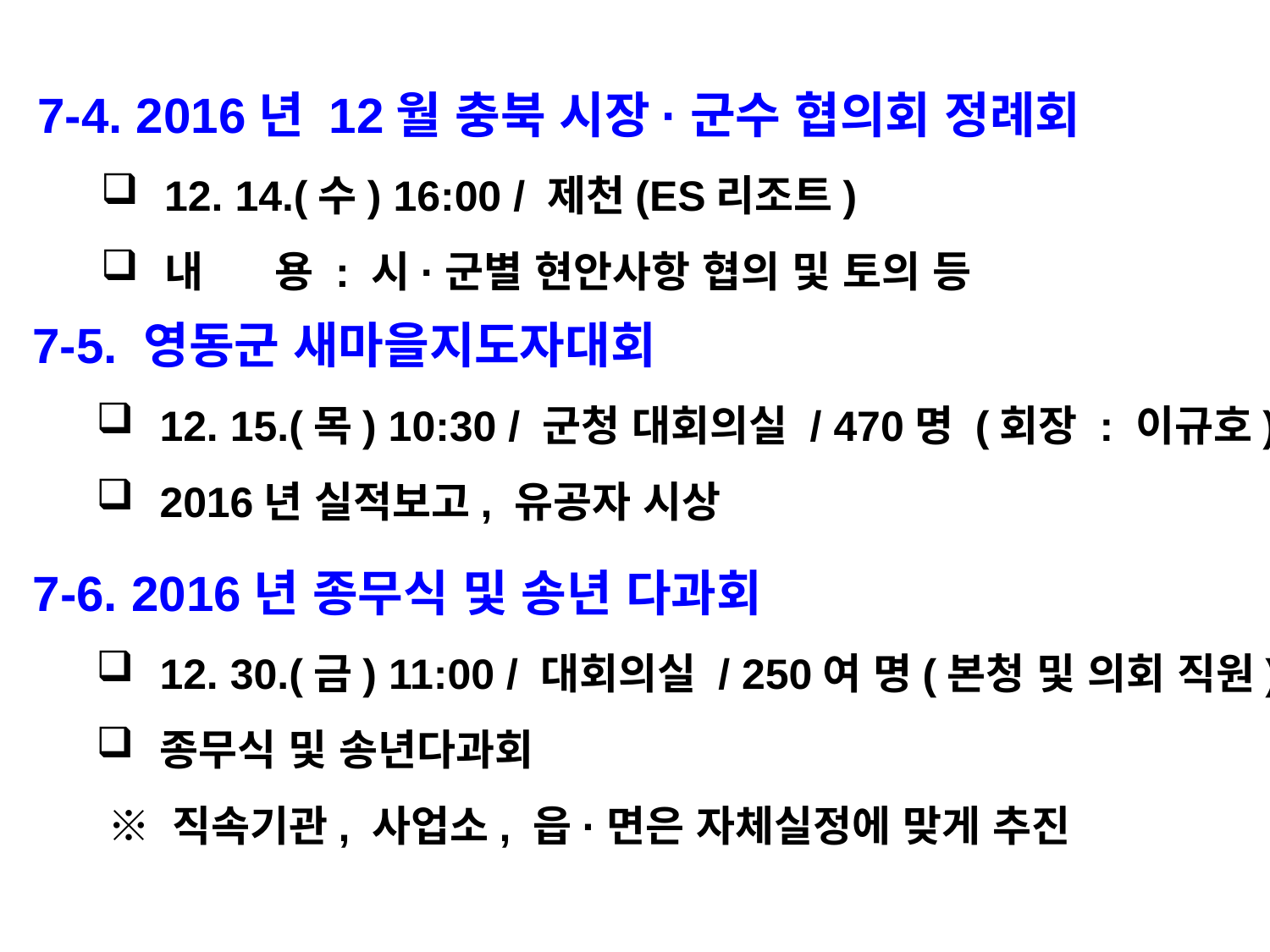

7-4. 2016년 12월 충북 시장·군수 협의회 정례회
12. 14.(수) 16:00 / 제천(ES리조트)
내      용 : 시·군별 현안사항 협의 및 토의 등
7-5. 영동군 새마을지도자대회
12. 15.(목) 10:30 / 군청 대회의실 / 470명 (회장 : 이규호)
2016년 실적보고, 유공자 시상
7-6. 2016년 종무식 및 송년 다과회
12. 30.(금) 11:00 / 대회의실 / 250여 명(본청 및 의회 직원)
종무식 및 송년다과회
 ※ 직속기관, 사업소, 읍·면은 자체실정에 맞게 추진